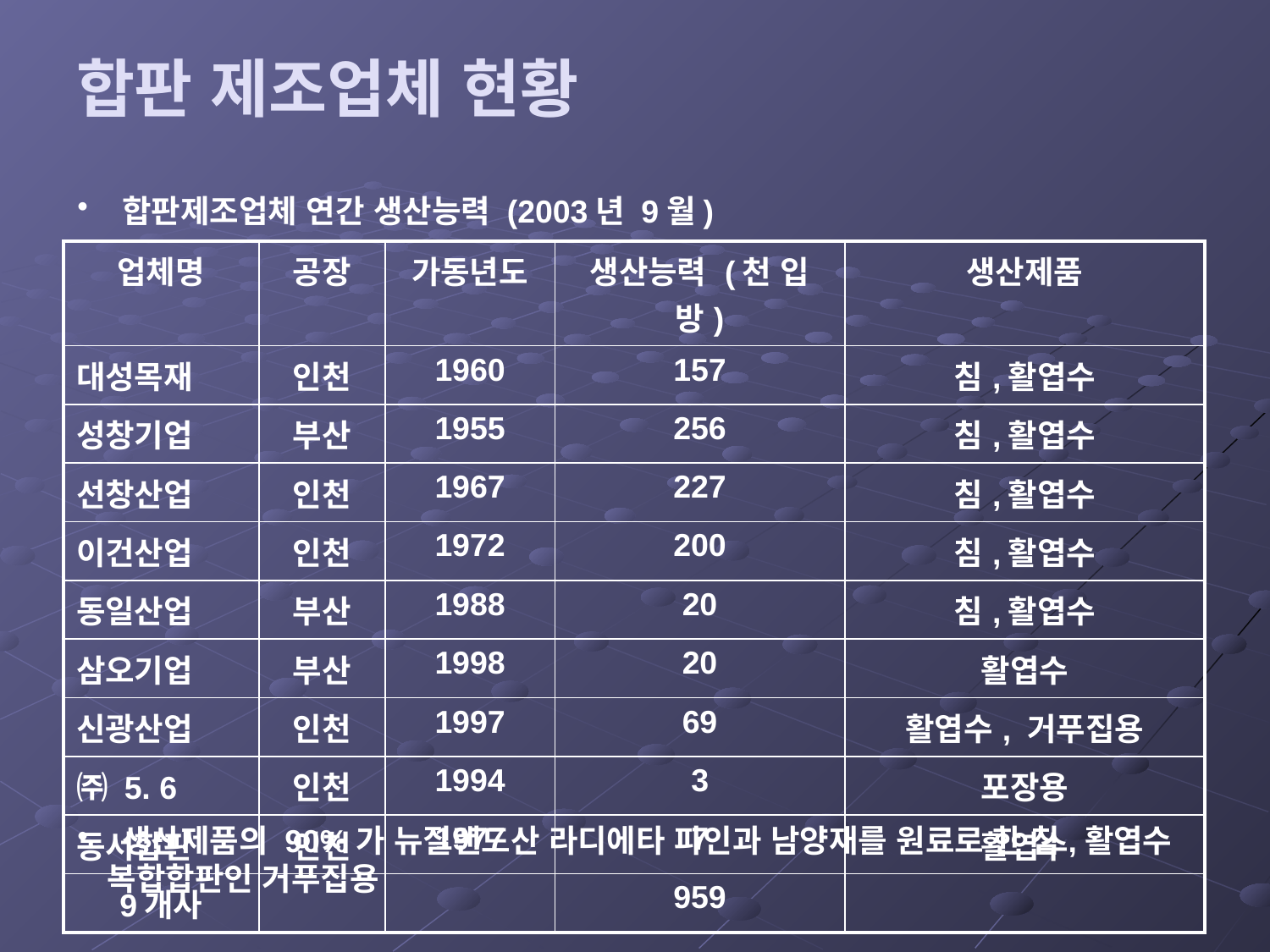

# 합판 제조업체 현황
 합판제조업체 연간 생산능력 (2003년 9월)
| 업체명 | 공장 | 가동년도 | 생산능력 (천 입방) | 생산제품 |
| --- | --- | --- | --- | --- |
| 대성목재 | 인천 | 1960 | 157 | 침,활엽수 |
| 성창기업 | 부산 | 1955 | 256 | 침,활엽수 |
| 선창산업 | 인천 | 1967 | 227 | 침,활엽수 |
| 이건산업 | 인천 | 1972 | 200 | 침,활엽수 |
| 동일산업 | 부산 | 1988 | 20 | 침,활엽수 |
| 삼오기업 | 부산 | 1998 | 20 | 활엽수 |
| 신광산업 | 인천 | 1997 | 69 | 활엽수, 거푸집용 |
| ㈜ 5. 6 | 인천 | 1994 | 3 | 포장용 |
| 동서합판 | 인천 | 1977 | 7 | 활엽수 |
| 9개사 |  |  | 959 |  |
 생산제품의 90%가 뉴질랜드산 라디에타 파인과 남양재를 원료로 한 침,활엽수 복합합판인 거푸집용